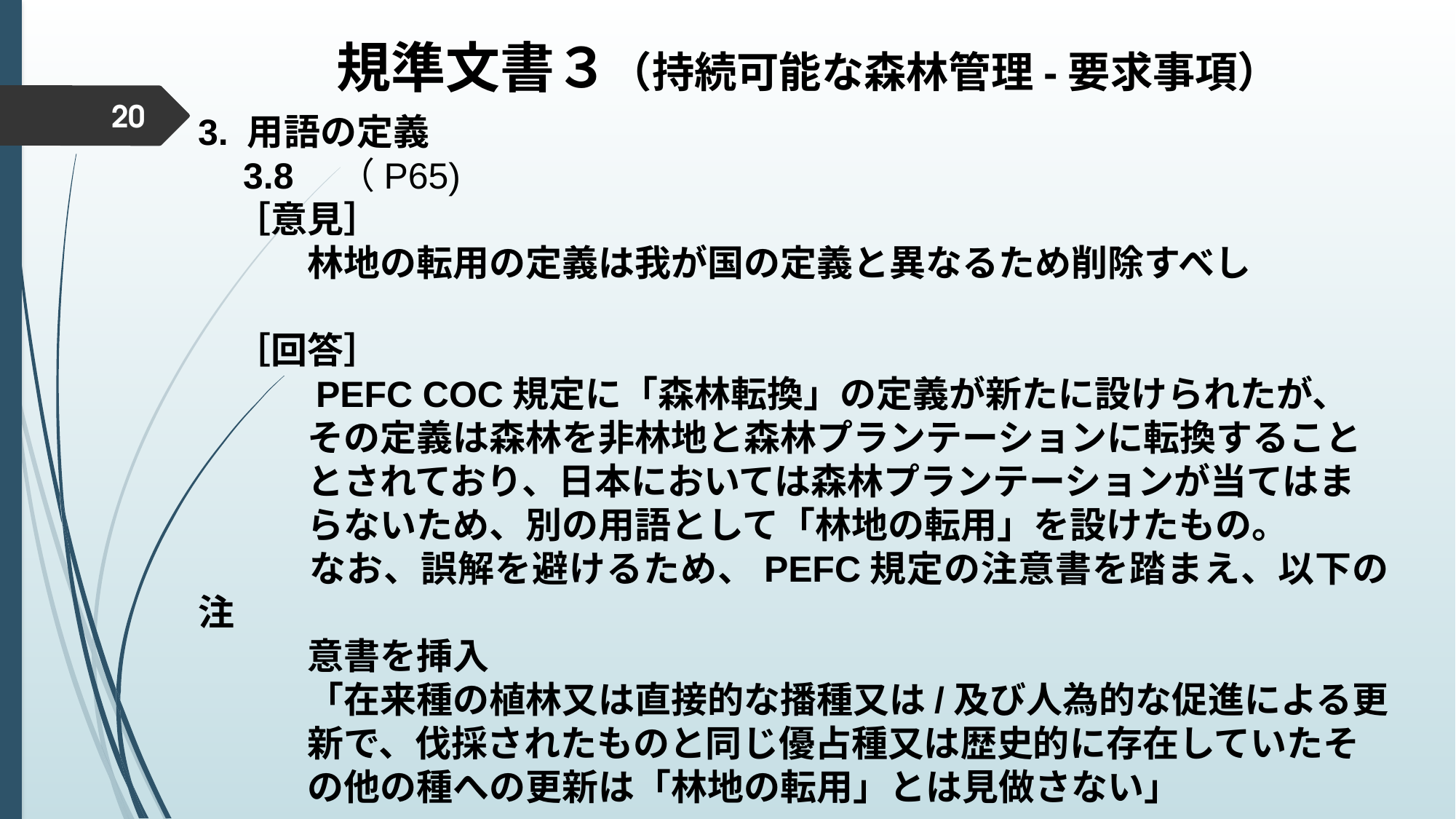

規準文書３（持続可能な森林管理-要求事項）
20
3. 用語の定義
　3.8　（P65)
　［意見］
　　　林地の転用の定義は我が国の定義と異なるため削除すべし

　［回答］
　　　PEFC COC規定に「森林転換」の定義が新たに設けられたが、
　　　その定義は森林を非林地と森林プランテーションに転換すること
　　　とされており、日本においては森林プランテーションが当てはま
　　　らないため、別の用語として「林地の転用」を設けたもの。
　　　なお、誤解を避けるため、PEFC規定の注意書を踏まえ、以下の注
　　　意書を挿入
　　　「在来種の植林又は直接的な播種又は/及び人為的な促進による更
　　　新で、伐採されたものと同じ優占種又は歴史的に存在していたそ
　　　の他の種への更新は「林地の転用」とは見做さない」